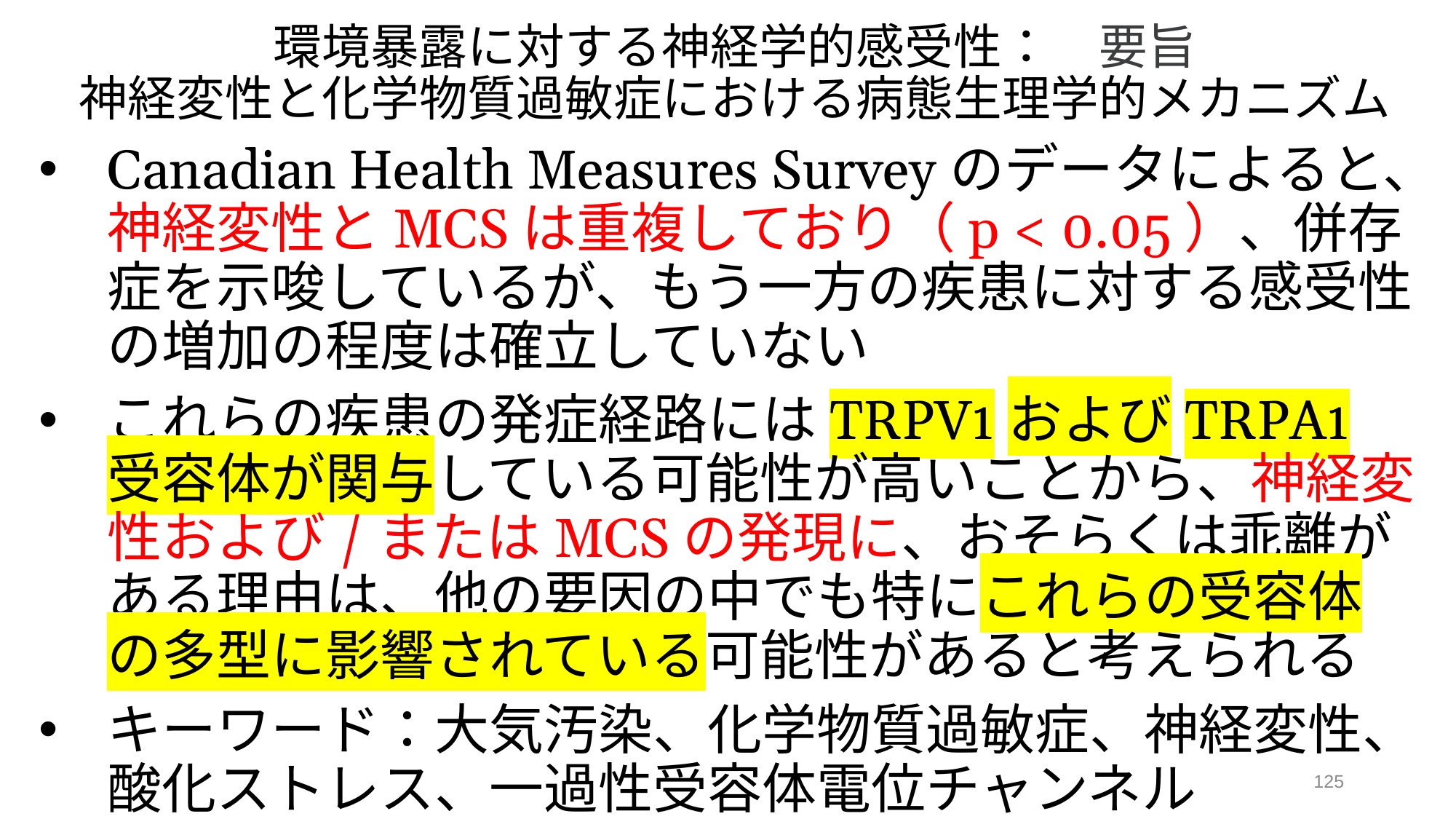

# 環境暴露に対する神経学的感受性：　要旨 神経変性と化学物質過敏症における病態生理学的メカニズム
Canadian Health Measures Surveyのデータによると、神経変性とMCSは重複しており（p < 0.05）、併存症を示唆しているが、もう一方の疾患に対する感受性の増加の程度は確立していない
これらの疾患の発症経路にはTRPV1およびTRPA1受容体が関与している可能性が高いことから、神経変性および/またはMCSの発現に、おそらくは乖離がある理由は、他の要因の中でも特にこれらの受容体の多型に影響されている可能性があると考えられる
キーワード：大気汚染、化学物質過敏症、神経変性、酸化ストレス、一過性受容体電位チャンネル
125